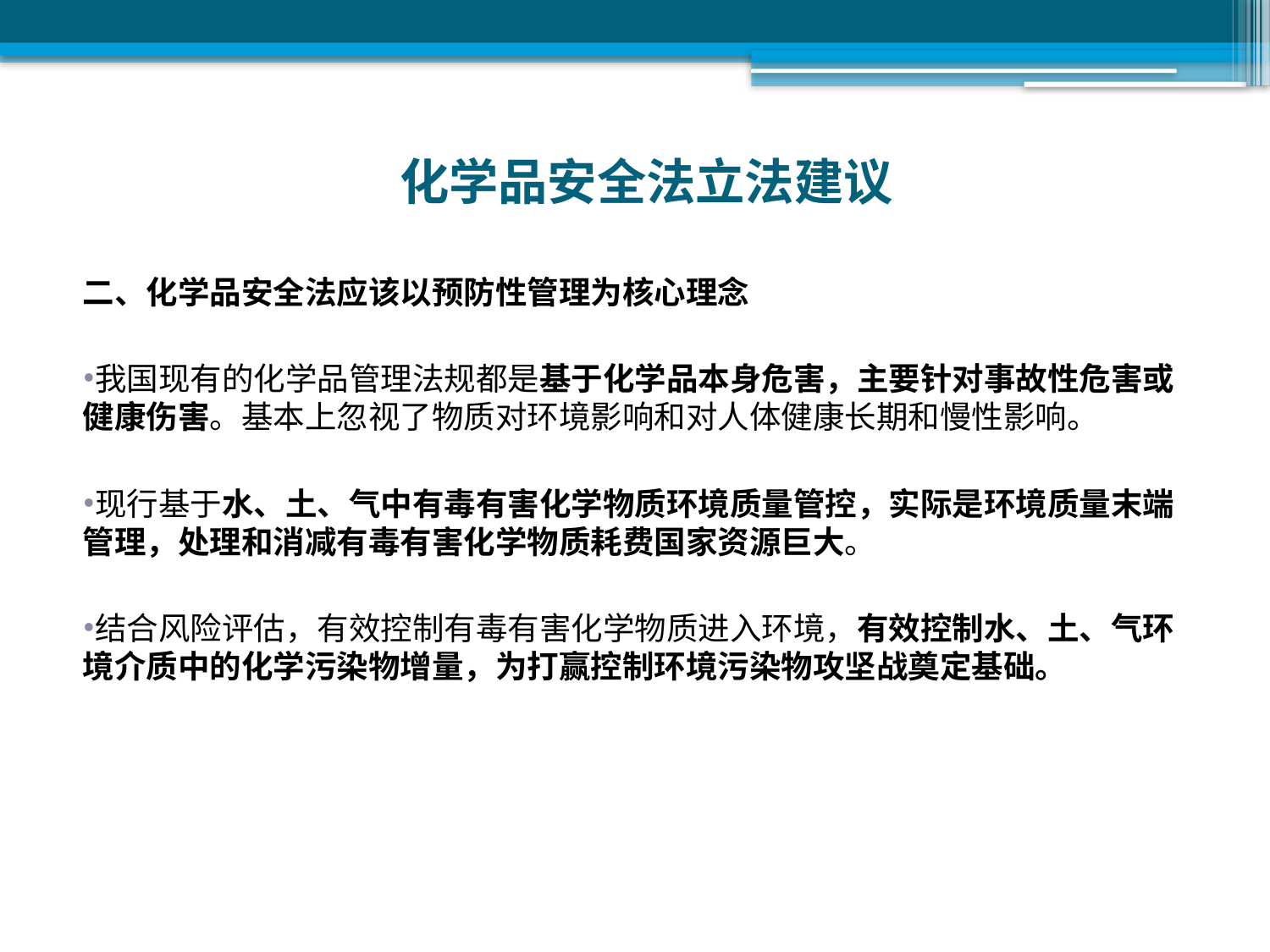

# 化学品安全法立法建议
二、化学品安全法应该以预防性管理为核心理念

我国现有的化学品管理法规都是基于化学品本身危害，主要针对事故性危害或健康伤害。基本上忽视了物质对环境影响和对人体健康长期和慢性影响。

现行基于水、土、气中有毒有害化学物质环境质量管控，实际是环境质量末端管理，处理和消减有毒有害化学物质耗费国家资源巨大。

结合风险评估，有效控制有毒有害化学物质进入环境，有效控制水、土、气环境介质中的化学污染物增量，为打赢控制环境污染物攻坚战奠定基础。